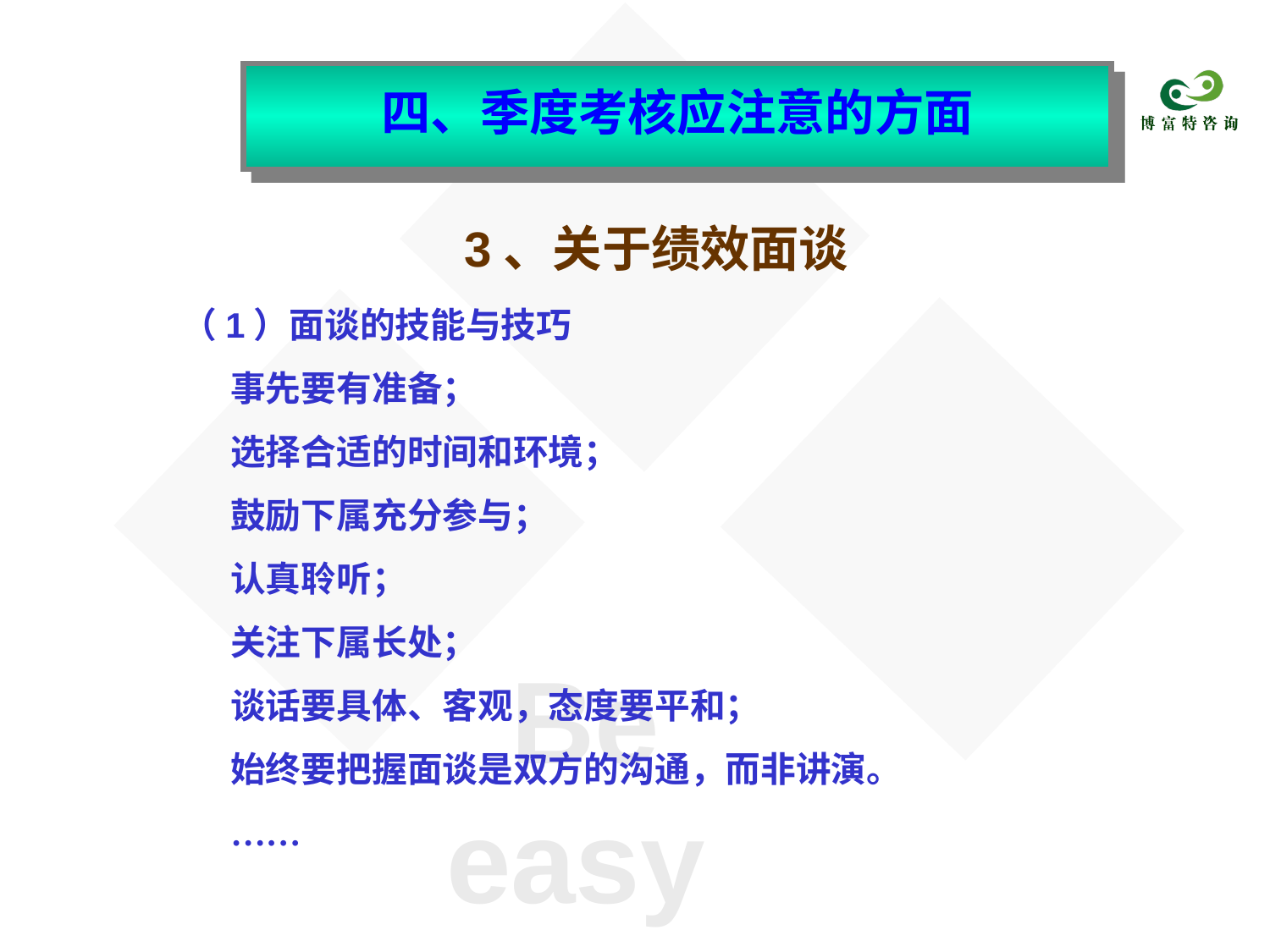

四、季度考核应注意的方面
3、关于绩效面谈
（1）面谈的技能与技巧
     事先要有准备；
     选择合适的时间和环境；
     鼓励下属充分参与；
     认真聆听；
     关注下属长处；
     谈话要具体、客观，态度要平和；
     始终要把握面谈是双方的沟通，而非讲演。
     ……